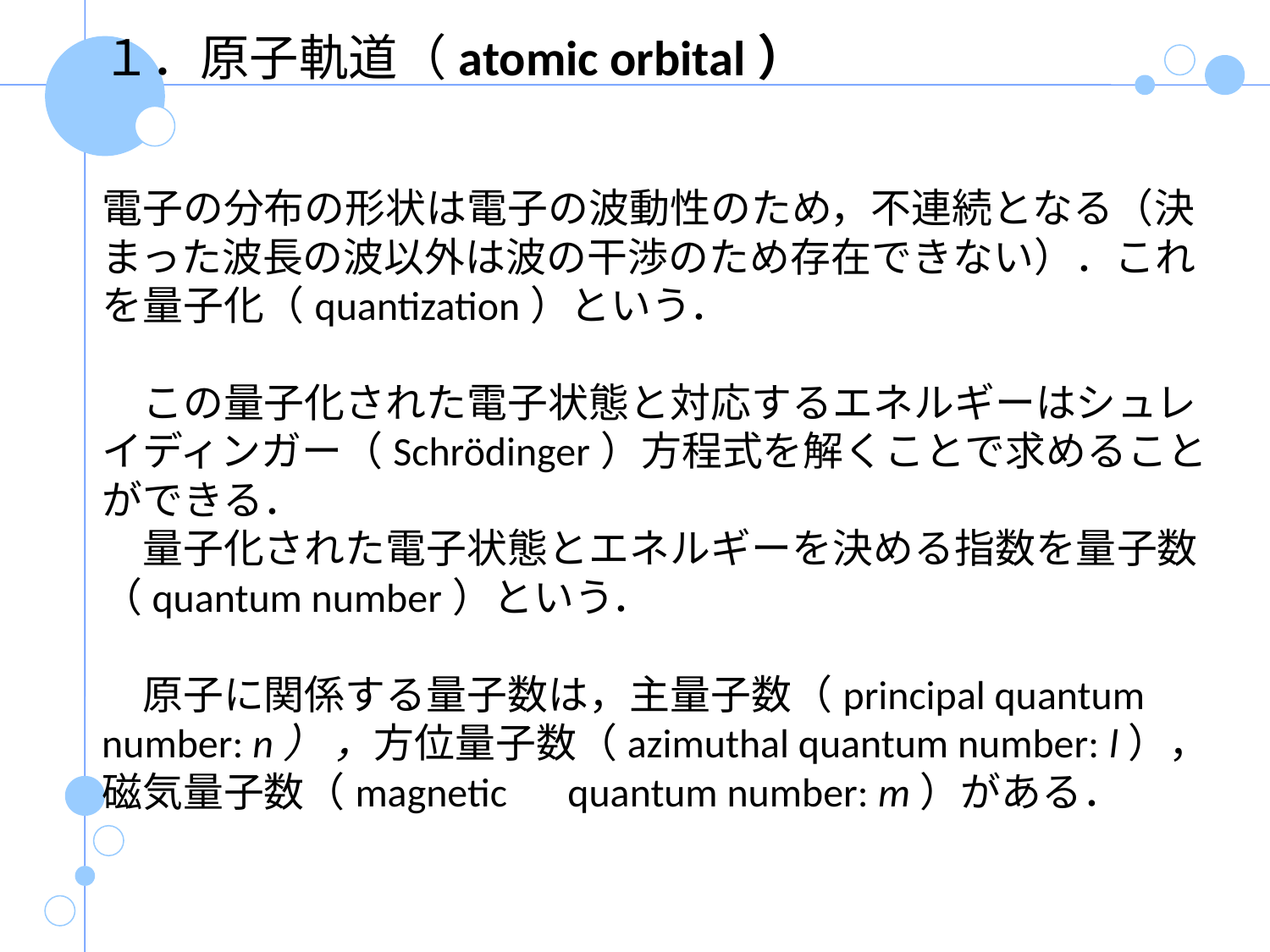

１．原子軌道（atomic orbital）

電子の分布の形状は電子の波動性のため，不連続となる（決まった波長の波以外は波の干渉のため存在できない）．これを量子化（quantization）という．

　この量子化された電子状態と対応するエネルギーはシュレイディンガー（Schrödinger）方程式を解くことで求めることができる．
　量子化された電子状態とエネルギーを決める指数を量子数（quantum number）という．

　原子に関係する量子数は，主量子数（principal quantum number: n） ，方位量子数（azimuthal quantum number: l），磁気量子数（magnetic　quantum number: m）がある．